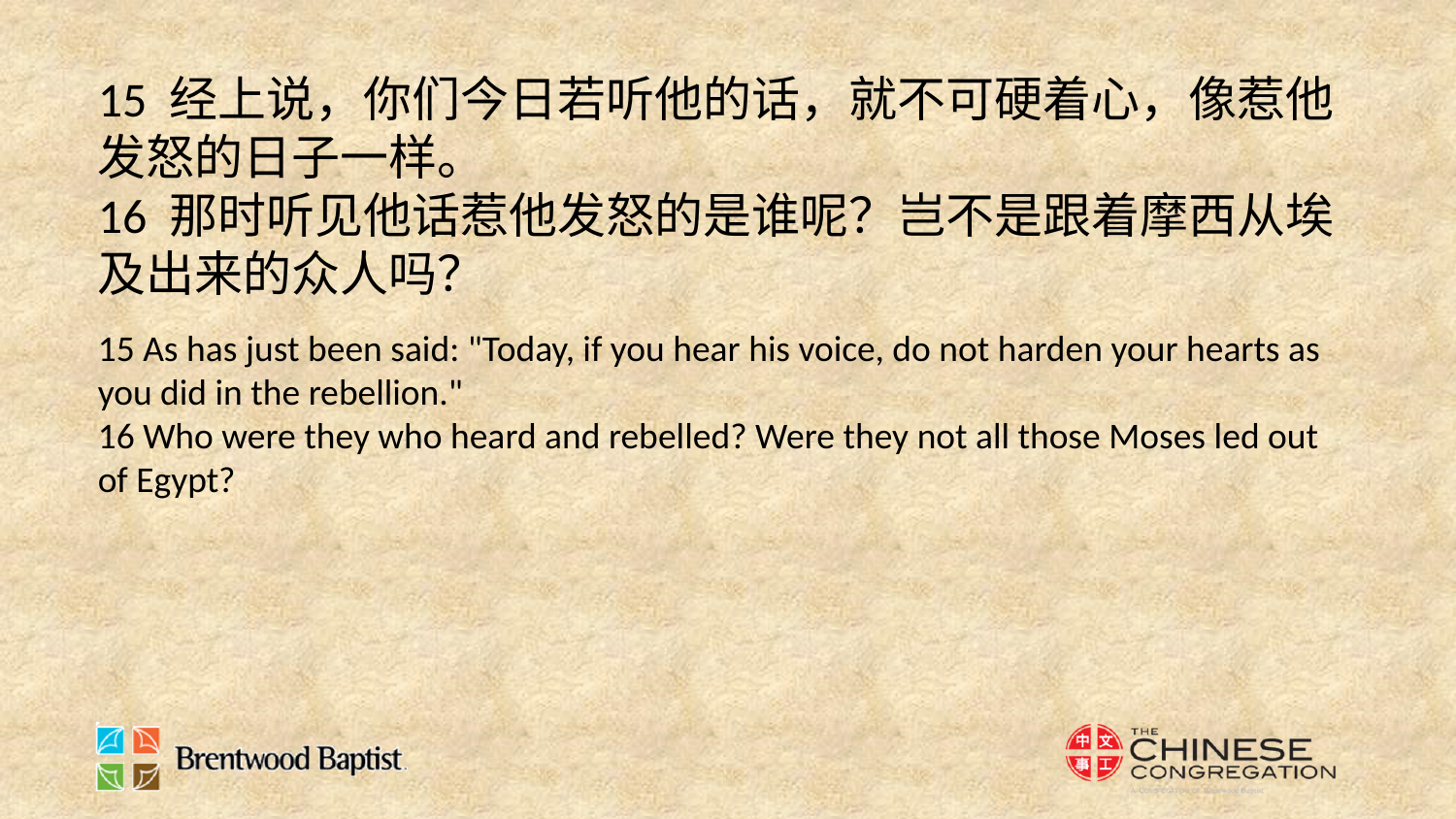

15 经上说，你们今日若听他的话，就不可硬着心，像惹他发怒的日子一样。
16 那时听见他话惹他发怒的是谁呢？岂不是跟着摩西从埃及出来的众人吗？

15 As has just been said: "Today, if you hear his voice, do not harden your hearts as you did in the rebellion."
16 Who were they who heard and rebelled? Were they not all those Moses led out of Egypt?